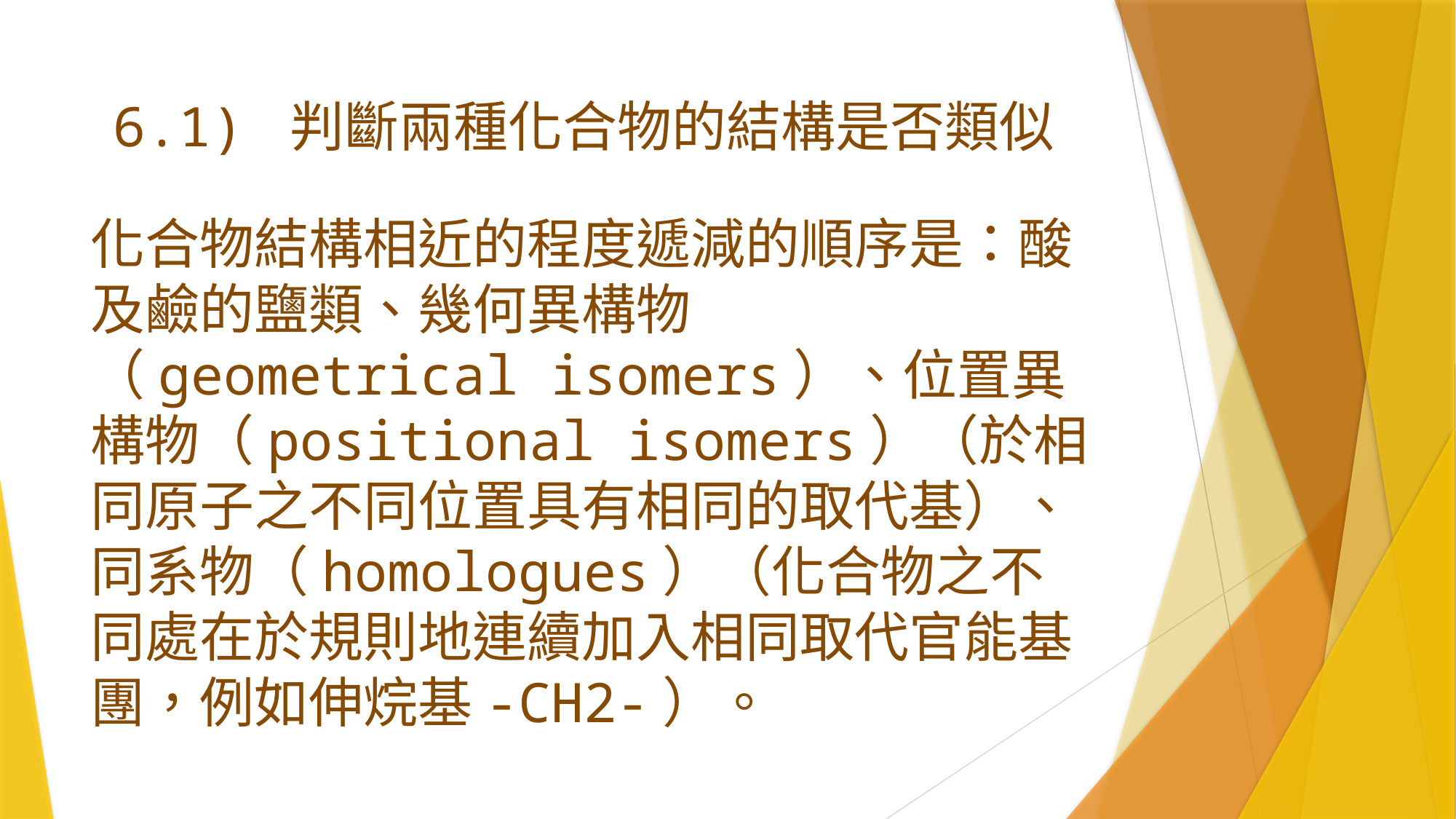

6.1) 判斷兩種化合物的結構是否類似
# 化合物結構相近的程度遞減的順序是：酸及鹼的鹽類、幾何異構物（geometrical isomers）、位置異構物（positional isomers）（於相同原子之不同位置具有相同的取代基）、同系物（homologues）（化合物之不同處在於規則地連續加入相同取代官能基團，例如伸烷基-CH2-）。